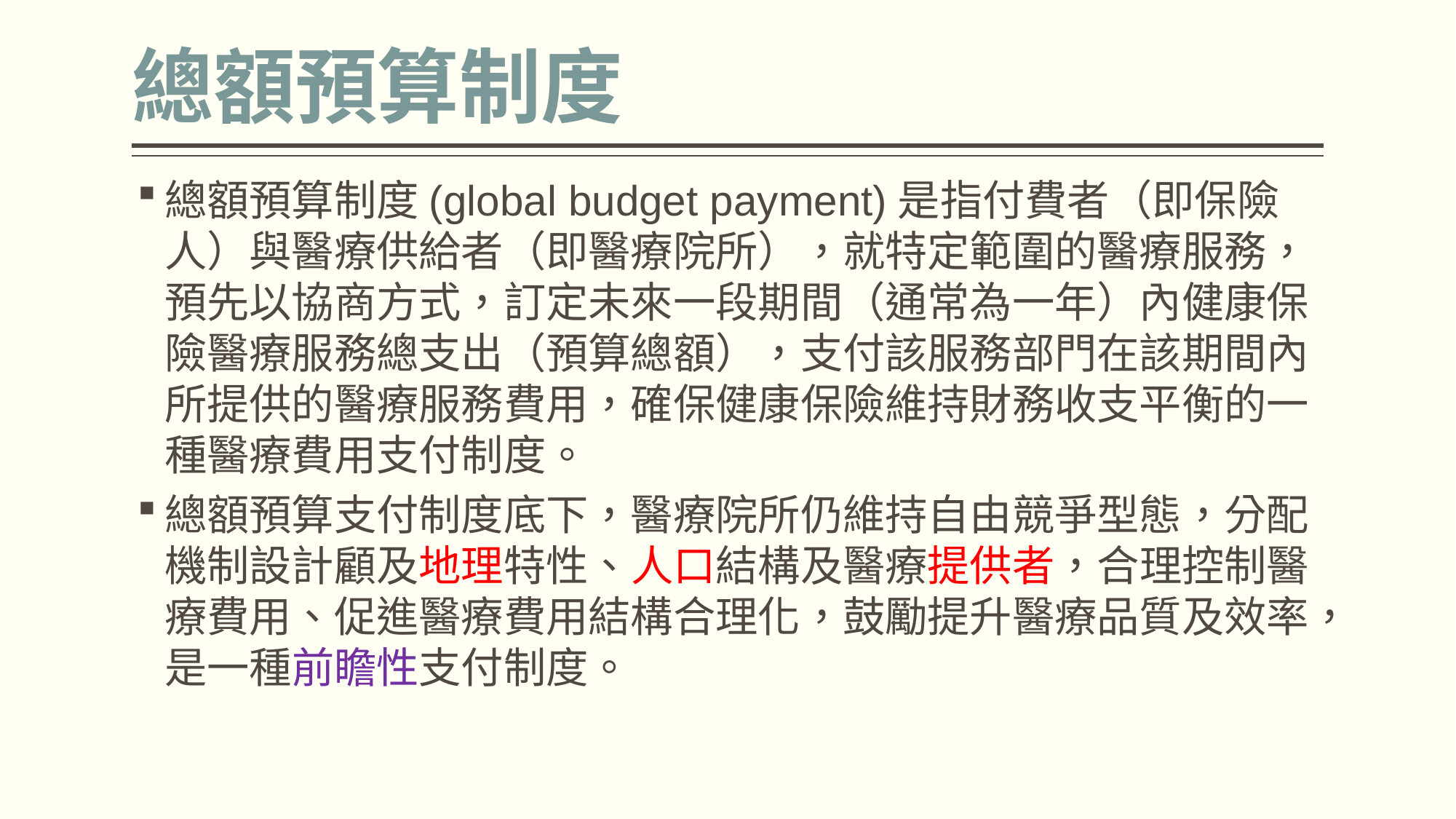

# 總額預算制度
總額預算制度(global budget payment)是指付費者（即保險人）與醫療供給者（即醫療院所），就特定範圍的醫療服務，預先以協商方式，訂定未來一段期間（通常為一年）內健康保險醫療服務總支出（預算總額），支付該服務部門在該期間內所提供的醫療服務費用，確保健康保險維持財務收支平衡的一種醫療費用支付制度。
總額預算支付制度底下，醫療院所仍維持自由競爭型態，分配機制設計顧及地理特性、人口結構及醫療提供者，合理控制醫療費用、促進醫療費用結構合理化，鼓勵提升醫療品質及效率，是一種前瞻性支付制度。